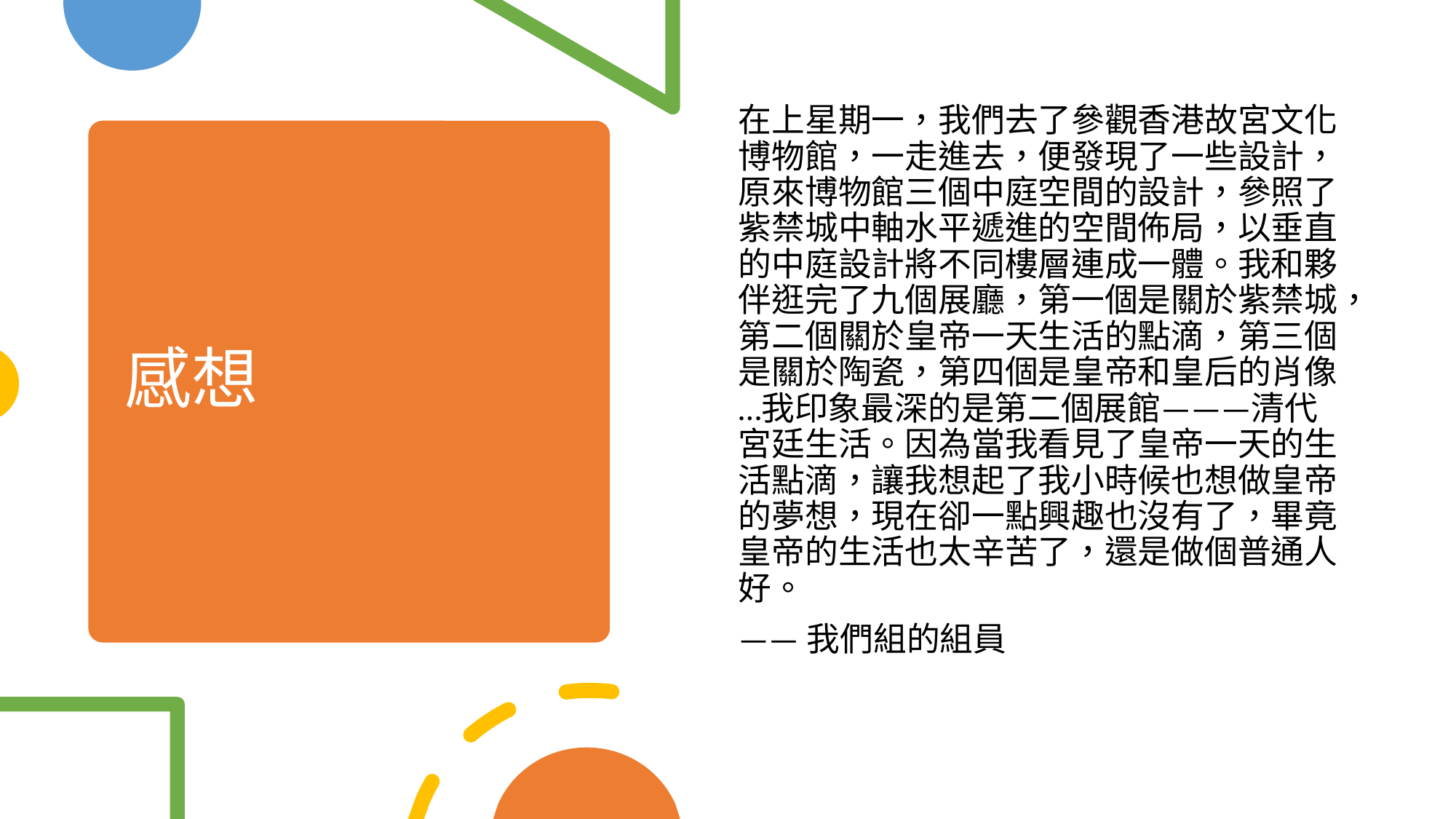

在上星期一，我們去了參觀香港故宮文化博物館，一走進去，便發現了一些設計，原來博物館三個中庭空間的設計，參照了紫禁城中軸水平遞進的空間佈局，以垂直的中庭設計將不同樓層連成一體。我和夥伴逛完了九個展廳，第一個是關於紫禁城，第二個關於皇帝一天生活的點滴，第三個是關於陶瓷，第四個是皇帝和皇后的肖像…我印象最深的是第二個展館———清代宮廷生活。因為當我看見了皇帝一天的生活點滴，讓我想起了我小時候也想做皇帝的夢想，現在卻一點興趣也沒有了，畢竟皇帝的生活也太辛苦了，還是做個普通人好。
——我們組的組員

# 感想